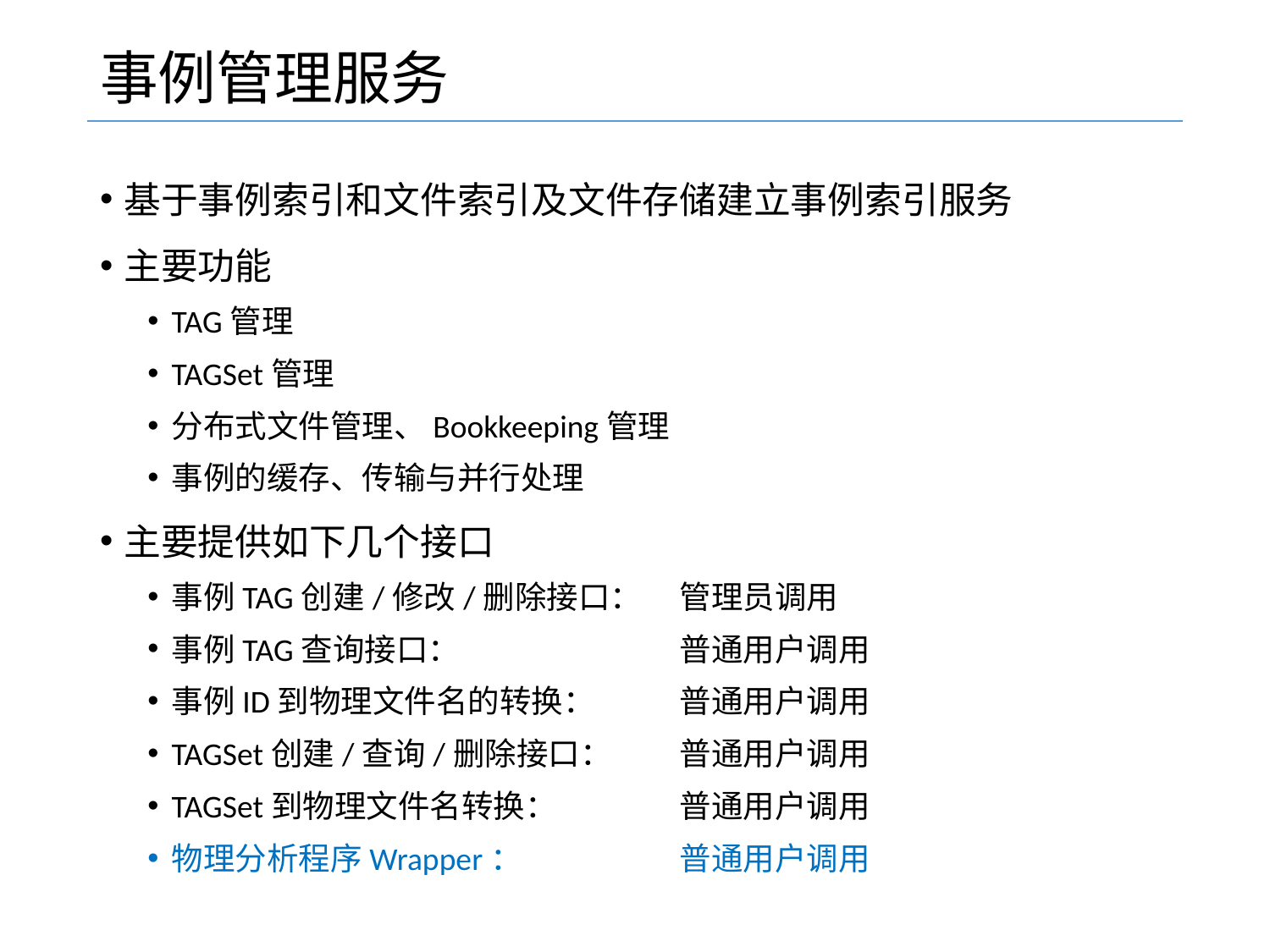

# 事例管理服务
基于事例索引和文件索引及文件存储建立事例索引服务
主要功能
TAG管理
TAGSet管理
分布式文件管理、Bookkeeping管理
事例的缓存、传输与并行处理
主要提供如下几个接口
事例TAG创建/修改/删除接口：    	管理员调用
事例TAG查询接口：                          	普通用户调用
事例ID到物理文件名的转换：	普通用户调用
TAGSet创建/查询/删除接口：        	普通用户调用
TAGSet到物理文件名转换：            	普通用户调用
物理分析程序Wrapper：		普通用户调用